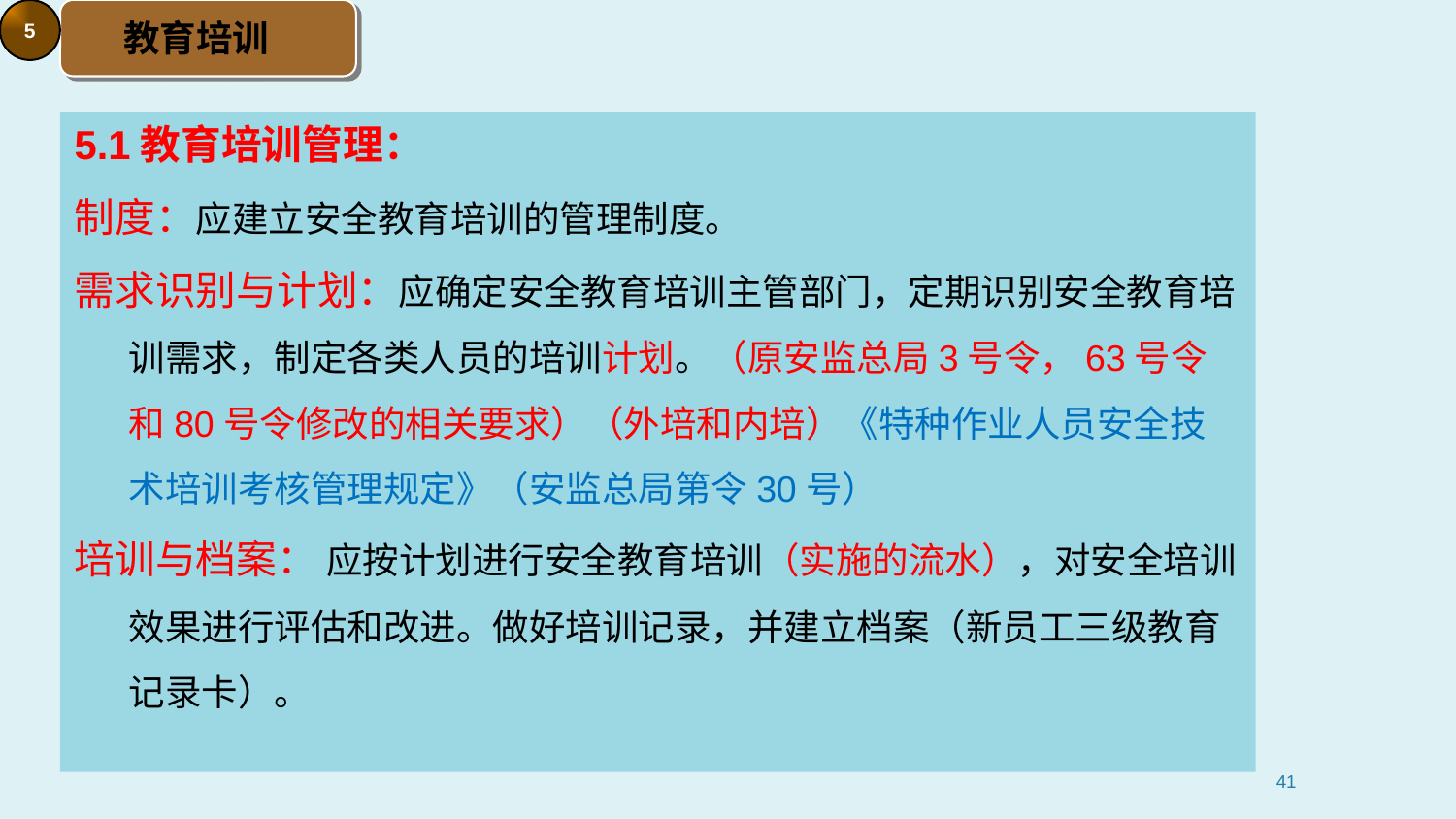

5
教育培训
5.1教育培训管理：
制度：应建立安全教育培训的管理制度。
需求识别与计划：应确定安全教育培训主管部门，定期识别安全教育培训需求，制定各类人员的培训计划。（原安监总局3号令，63号令和80号令修改的相关要求）（外培和内培）《特种作业人员安全技术培训考核管理规定》（安监总局第令30号）
培训与档案： 应按计划进行安全教育培训（实施的流水），对安全培训效果进行评估和改进。做好培训记录，并建立档案（新员工三级教育记录卡）。

                                     41